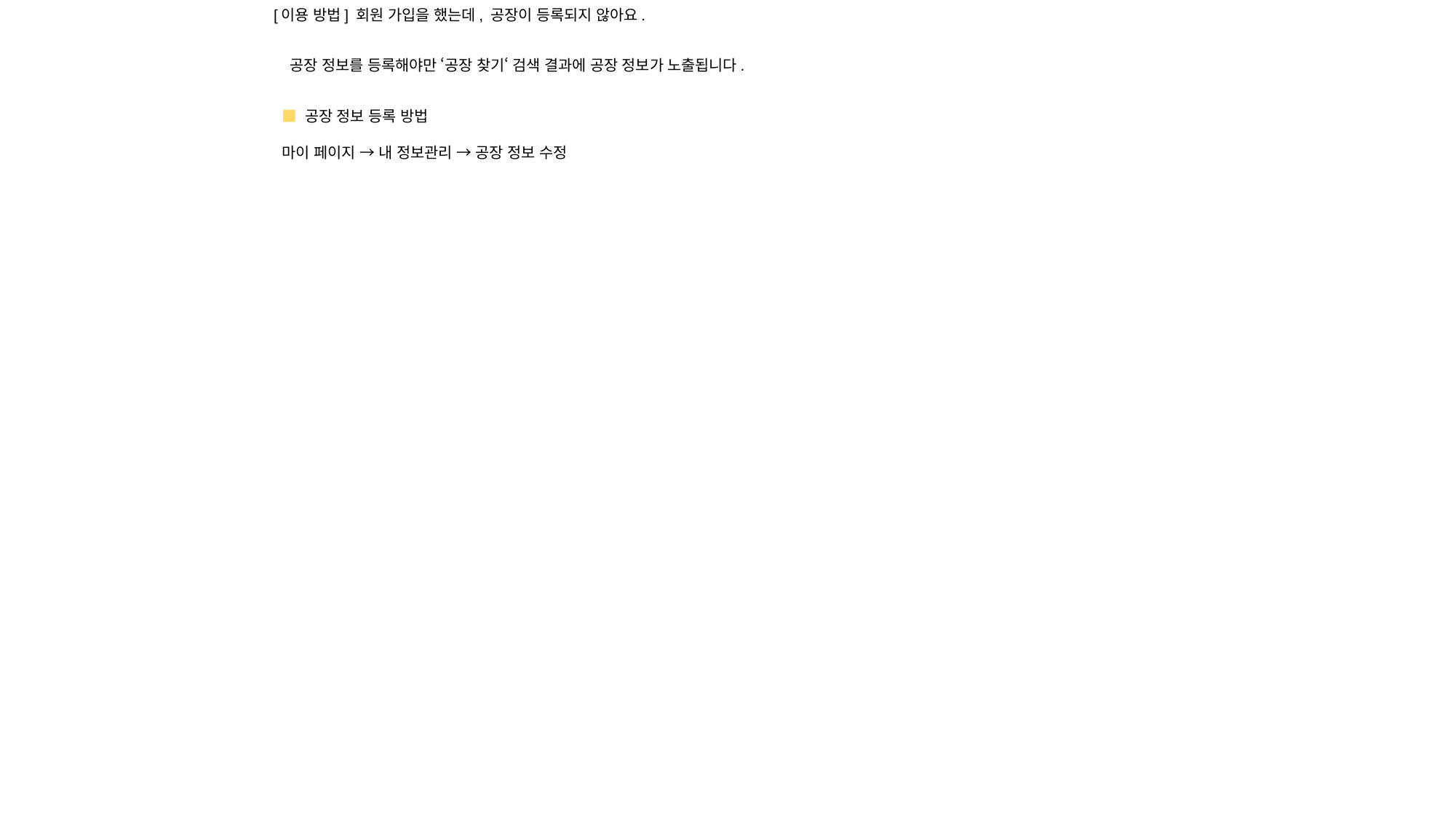

[이용 방법] 회원 가입을 했는데, 공장이 등록되지 않아요.
공장 정보를 등록해야만 ‘공장 찾기‘ 검색 결과에 공장 정보가 노출됩니다.
■ 공장 정보 등록 방법

마이 페이지 → 내 정보관리 → 공장 정보 수정